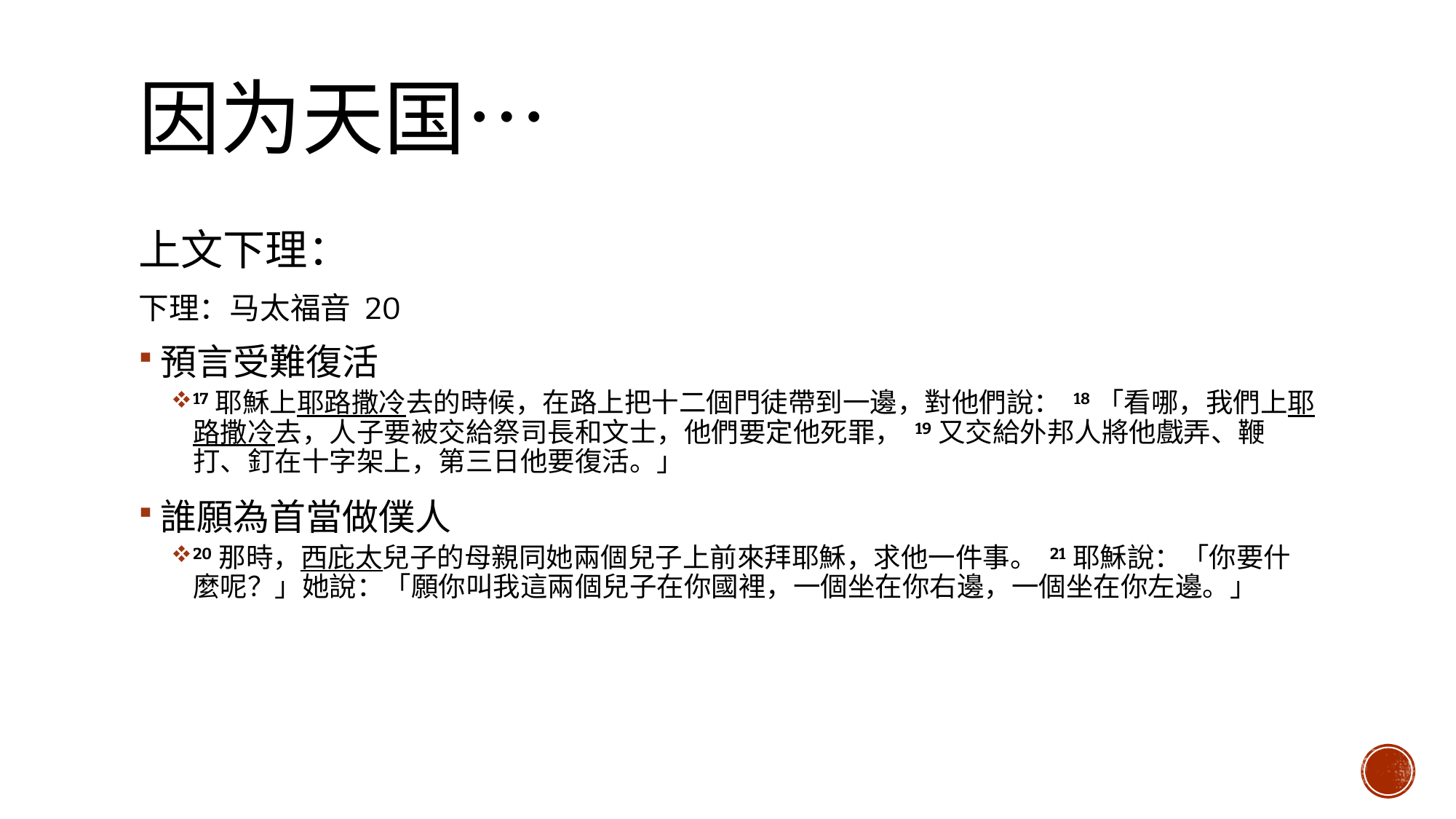

# 因为天国…
上文下理：
下理：马太福音 20
預言受難復活
17 耶穌上耶路撒冷去的時候，在路上把十二個門徒帶到一邊，對他們說： 18 「看哪，我們上耶路撒冷去，人子要被交給祭司長和文士，他們要定他死罪， 19 又交給外邦人將他戲弄、鞭打、釘在十字架上，第三日他要復活。」
誰願為首當做僕人
20 那時，西庇太兒子的母親同她兩個兒子上前來拜耶穌，求他一件事。 21 耶穌說：「你要什麼呢？」她說：「願你叫我這兩個兒子在你國裡，一個坐在你右邊，一個坐在你左邊。」